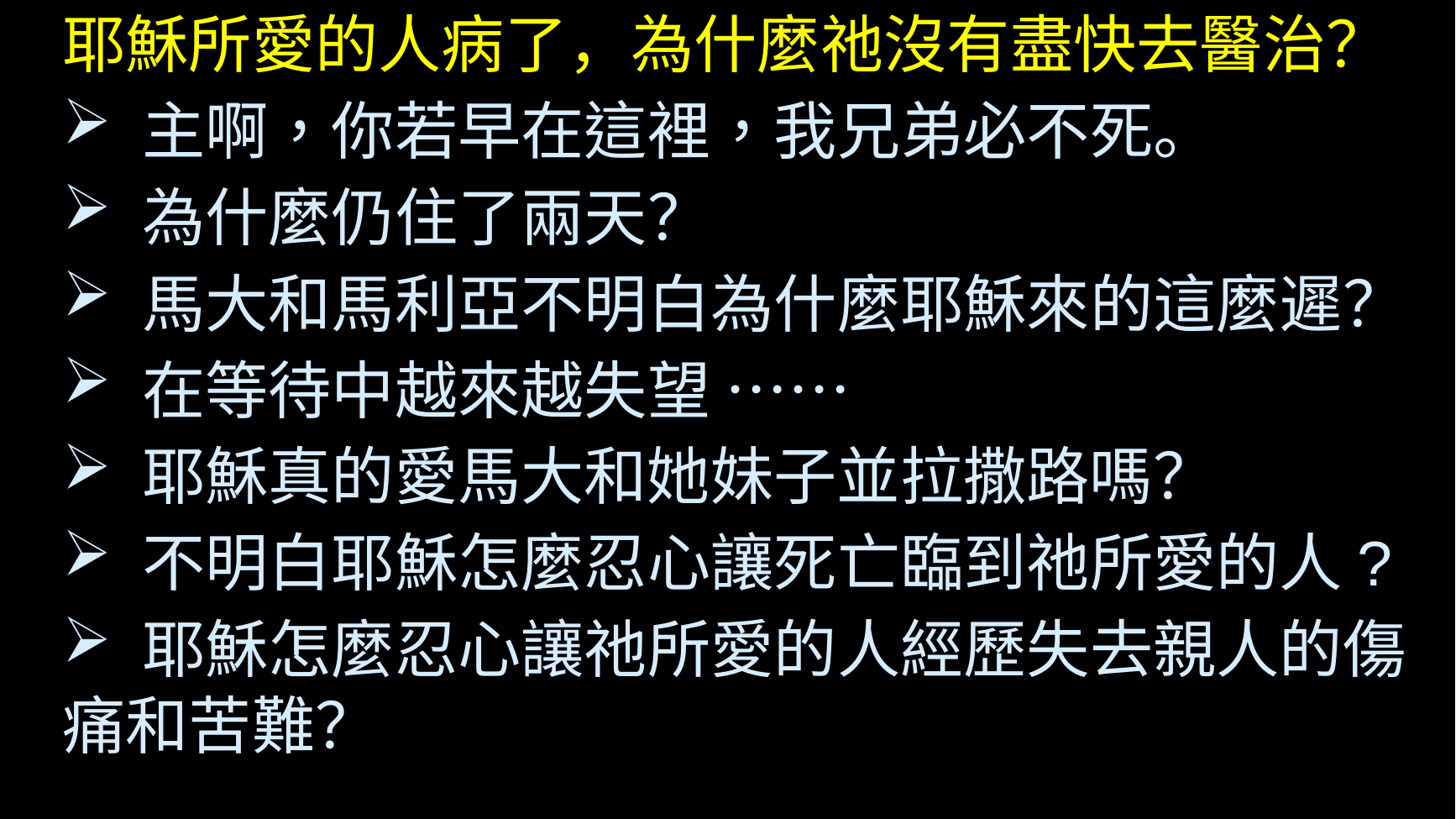

耶穌所愛的人病了，為什麼祂沒有盡快去醫治？
 主啊，你若早在這裡，我兄弟必不死。
 為什麼仍住了兩天？
 馬大和馬利亞不明白為什麼耶穌來的這麼遲？
 在等待中越來越失望 ……
 耶穌真的愛馬大和她妹子並拉撒路嗎？
 不明白耶穌怎麼忍心讓死亡臨到祂所愛的人?
 耶穌怎麼忍心讓祂所愛的人經歷失去親人的傷痛和苦難？